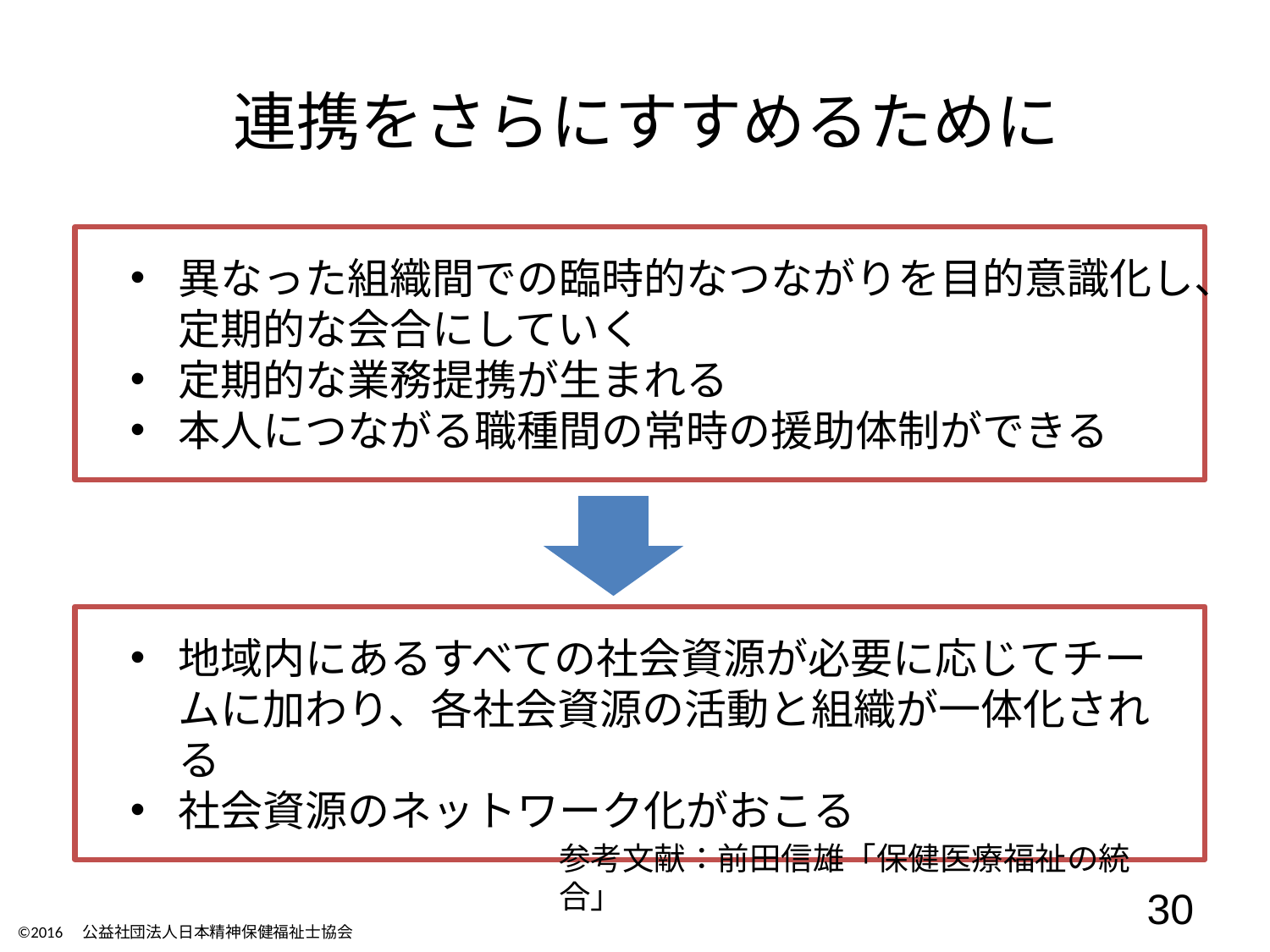

# 連携をさらにすすめるために
異なった組織間での臨時的なつながりを目的意識化し、定期的な会合にしていく
定期的な業務提携が生まれる
本人につながる職種間の常時の援助体制ができる

地域内にあるすべての社会資源が必要に応じてチームに加わり、各社会資源の活動と組織が一体化される
社会資源のネットワーク化がおこる
参考文献：前田信雄「保健医療福祉の統合」
30
©2016　公益社団法人日本精神保健福祉士協会